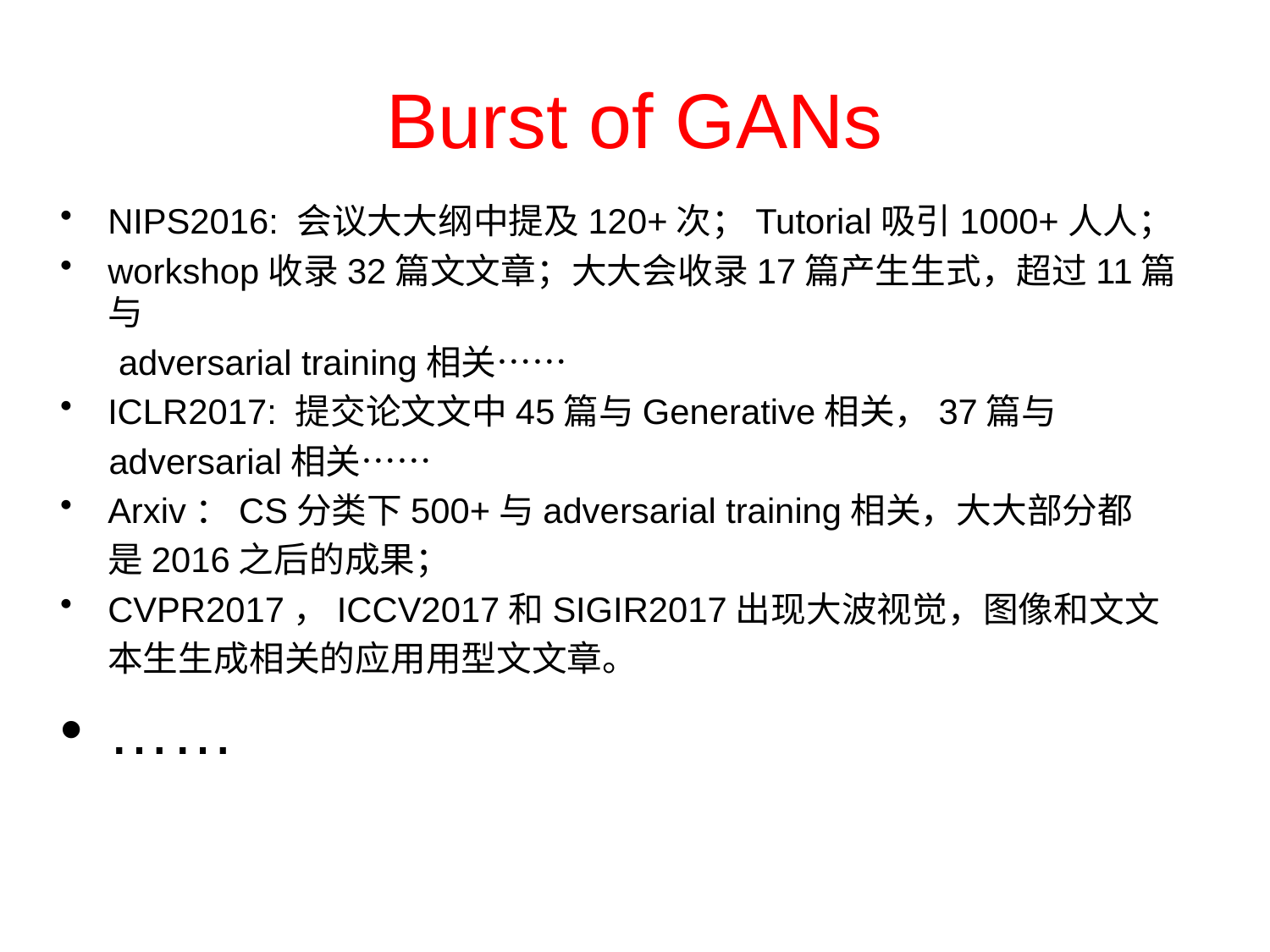

# Burst of GANs
NIPS2016: 会议⼤大纲中提及120+次；Tutorial吸引1000+⼈人；
workshop收录32篇⽂文章；⼤大会收录17篇产⽣生式，超过11篇与
      adversarial training相关……
ICLR2017: 提交论⽂文中45篇与Generative相关，37篇与
     adversarial相关……
Arxiv：CS分类下500+与adversarial training相关，⼤大部分都
     是2016之后的成果；
CVPR2017，ICCV2017和SIGIR2017出现大波视觉，图像和⽂文
     本⽣生成相关的应⽤用型⽂文章。
……